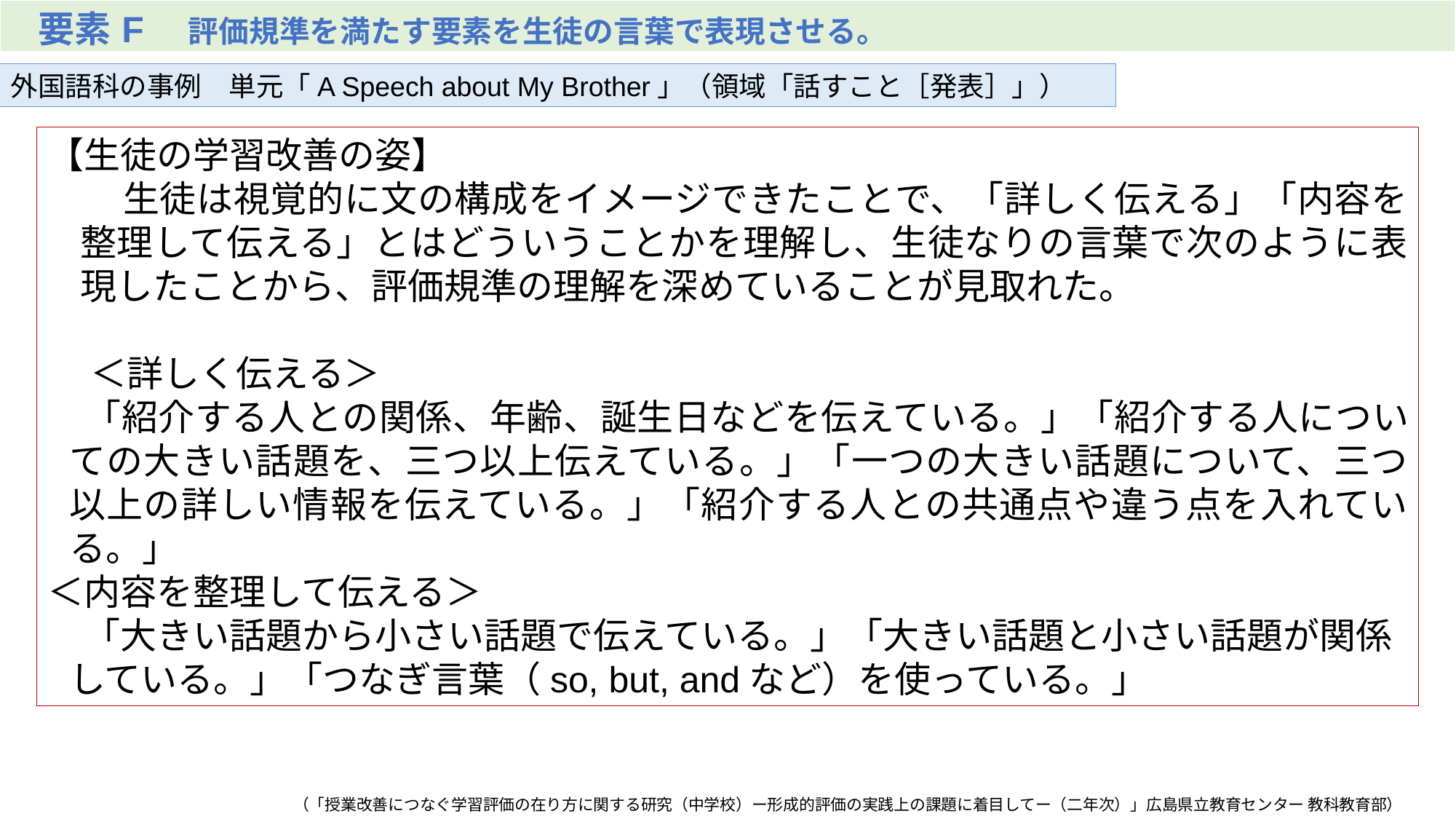

| 要素F　評価規準を満たす要素を生徒の言葉で表現させる。 |
| --- |
外国語科の事例　単元「A Speech about My Brother」（領域「話すこと［発表］」）
【生徒の学習改善の姿】
生徒は視覚的に文の構成をイメージできたことで、「詳しく伝える」「内容を整理して伝える」とはどういうことかを理解し、生徒なりの言葉で次のように表現したことから、評価規準の理解を深めていることが見取れた。

＜詳しく伝える＞
　「紹介する人との関係、年齢、誕生日などを伝えている。」「紹介する人についての大きい話題を、三つ以上伝えている。」「一つの大きい話題について、三つ以上の詳しい情報を伝えている。」「紹介する人との共通点や違う点を入れている。」
＜内容を整理して伝える＞
　「大きい話題から小さい話題で伝えている。」「大きい話題と小さい話題が関係している。」「つなぎ言葉（so, but, andなど）を使っている。」
（「授業改善につなぐ学習評価の在り方に関する研究（中学校）ー形成的評価の実践上の課題に着目してー（二年次）」広島県立教育センター 教科教育部）